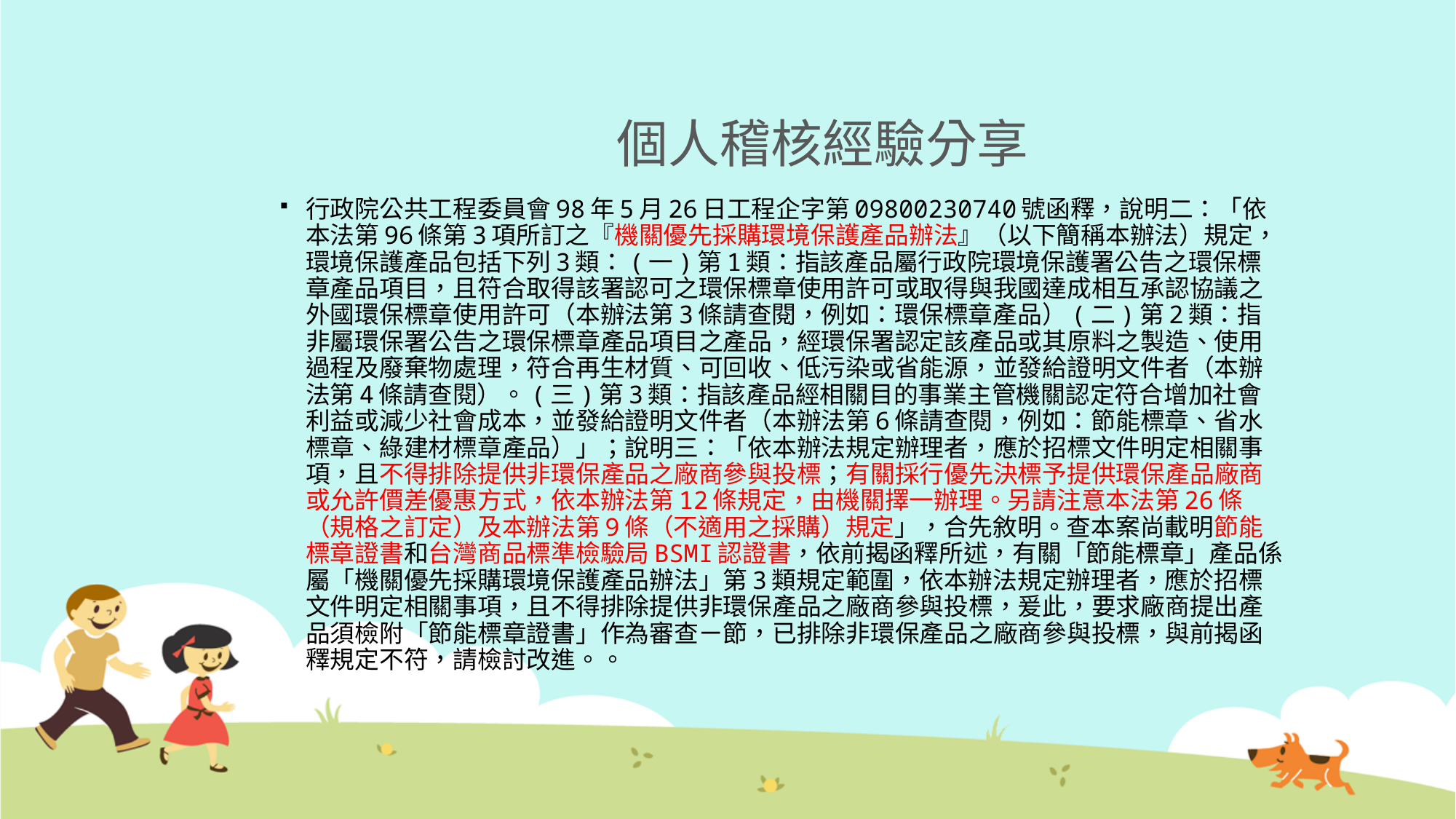

# 個人稽核經驗分享
行政院公共工程委員會98年5月26日工程企字第09800230740號函釋，說明二：「依本法第96條第3項所訂之『機關優先採購環境保護產品辦法』（以下簡稱本辦法）規定，環境保護產品包括下列3類：(一)第1類：指該產品屬行政院環境保護署公告之環保標章產品項目，且符合取得該署認可之環保標章使用許可或取得與我國達成相互承認協議之外國環保標章使用許可（本辦法第3條請查閱，例如：環保標章產品）(二)第2類：指非屬環保署公告之環保標章產品項目之產品，經環保署認定該產品或其原料之製造、使用過程及廢棄物處理，符合再生材質、可回收、低污染或省能源，並發給證明文件者（本辦法第4條請查閱）。(三)第3類：指該產品經相關目的事業主管機關認定符合增加社會利益或減少社會成本，並發給證明文件者（本辦法第6條請查閱，例如：節能標章、省水標章、綠建材標章產品）」；說明三：「依本辦法規定辦理者，應於招標文件明定相關事項，且不得排除提供非環保產品之廠商參與投標；有關採行優先決標予提供環保產品廠商或允許價差優惠方式，依本辦法第12條規定，由機關擇一辦理。另請注意本法第26條（規格之訂定）及本辦法第9條（不適用之採購）規定」，合先敘明。查本案尚載明節能標章證書和台灣商品標準檢驗局BSMI認證書，依前揭函釋所述，有關「節能標章」產品係屬「機關優先採購環境保護產品辦法」第3類規定範圍，依本辦法規定辦理者，應於招標文件明定相關事項，且不得排除提供非環保產品之廠商參與投標，爰此，要求廠商提出產品須檢附「節能標章證書」作為審查ㄧ節，已排除非環保產品之廠商參與投標，與前揭函釋規定不符，請檢討改進。。